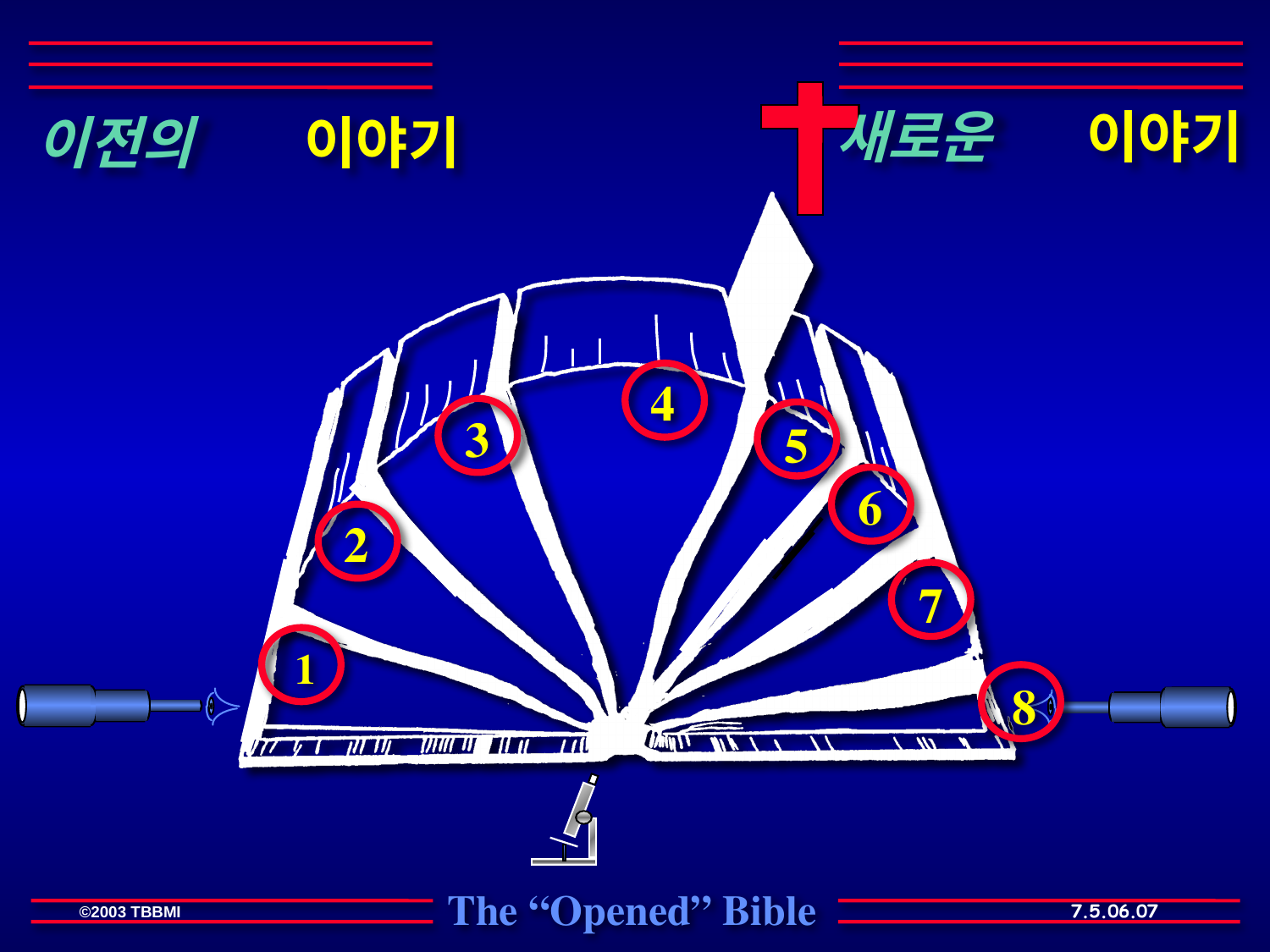

새로운      이야기
이전의       이야기

4

3
5

6

2

7

1

8
07